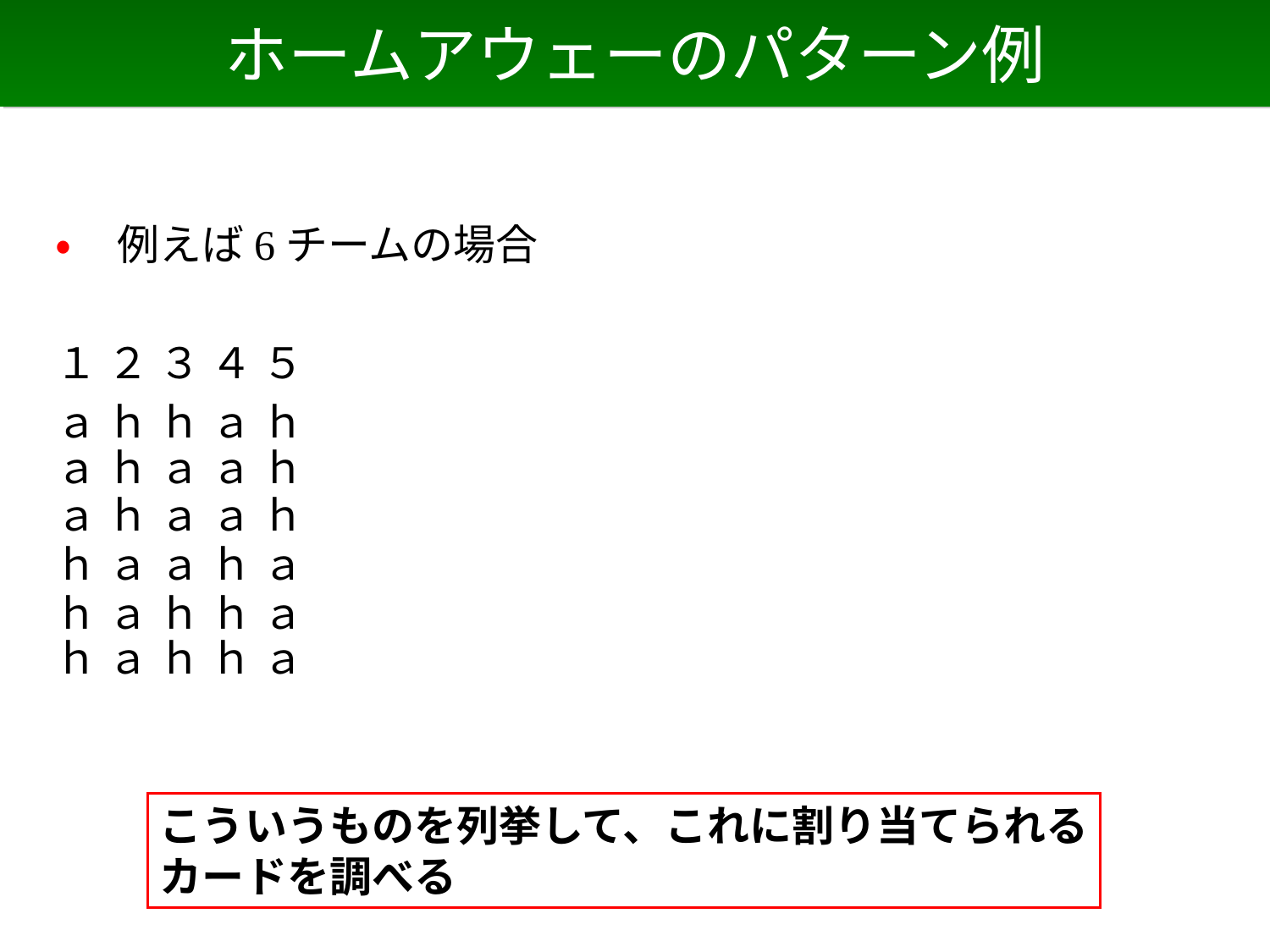

# ホームアウェーのパターン例
• 例えば6チームの場合

１ ２ ３ ４ ５
ａ ｈ ｈ ａ ｈ
ａ ｈ ａ ａ ｈ
ａ ｈ ａ ａ ｈ
ｈ ａ ａ ｈ ａ
ｈ ａ ｈ ｈ ａ
ｈ ａ ｈ ｈ ａ
こういうものを列挙して、これに割り当てられる
カードを調べる